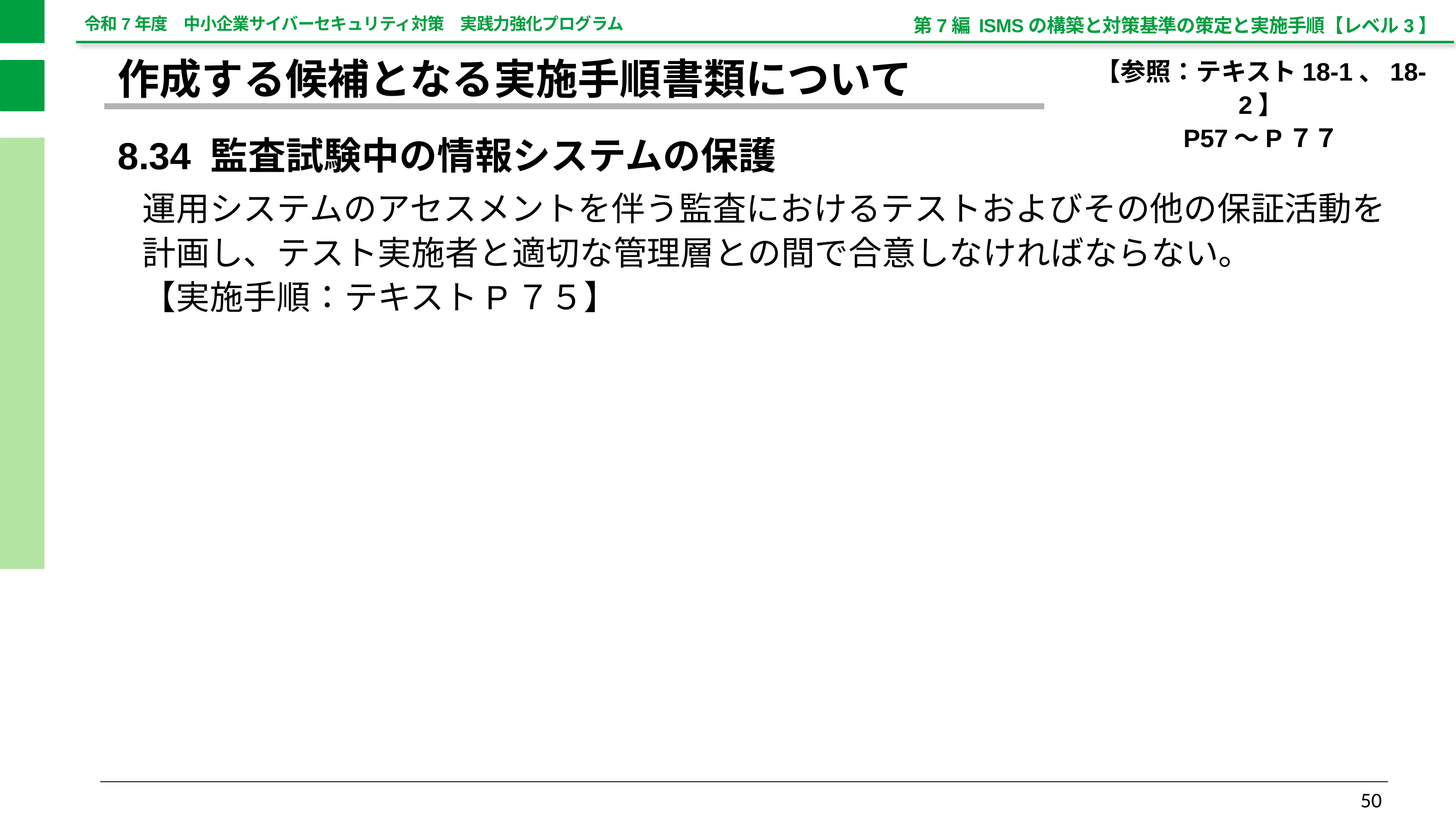

第7編 ISMSの構築と対策基準の策定と実施手順【レベル3】
【参照：テキスト18-1、18-2】
P57～P７７
作成する候補となる実施手順書類について
8.34 監査試験中の情報システムの保護

運用システムのアセスメントを伴う監査におけるテストおよびその他の保証活動を計画し、テスト実施者と適切な管理層との間で合意しなければならない。
【実施手順：テキストP７５】